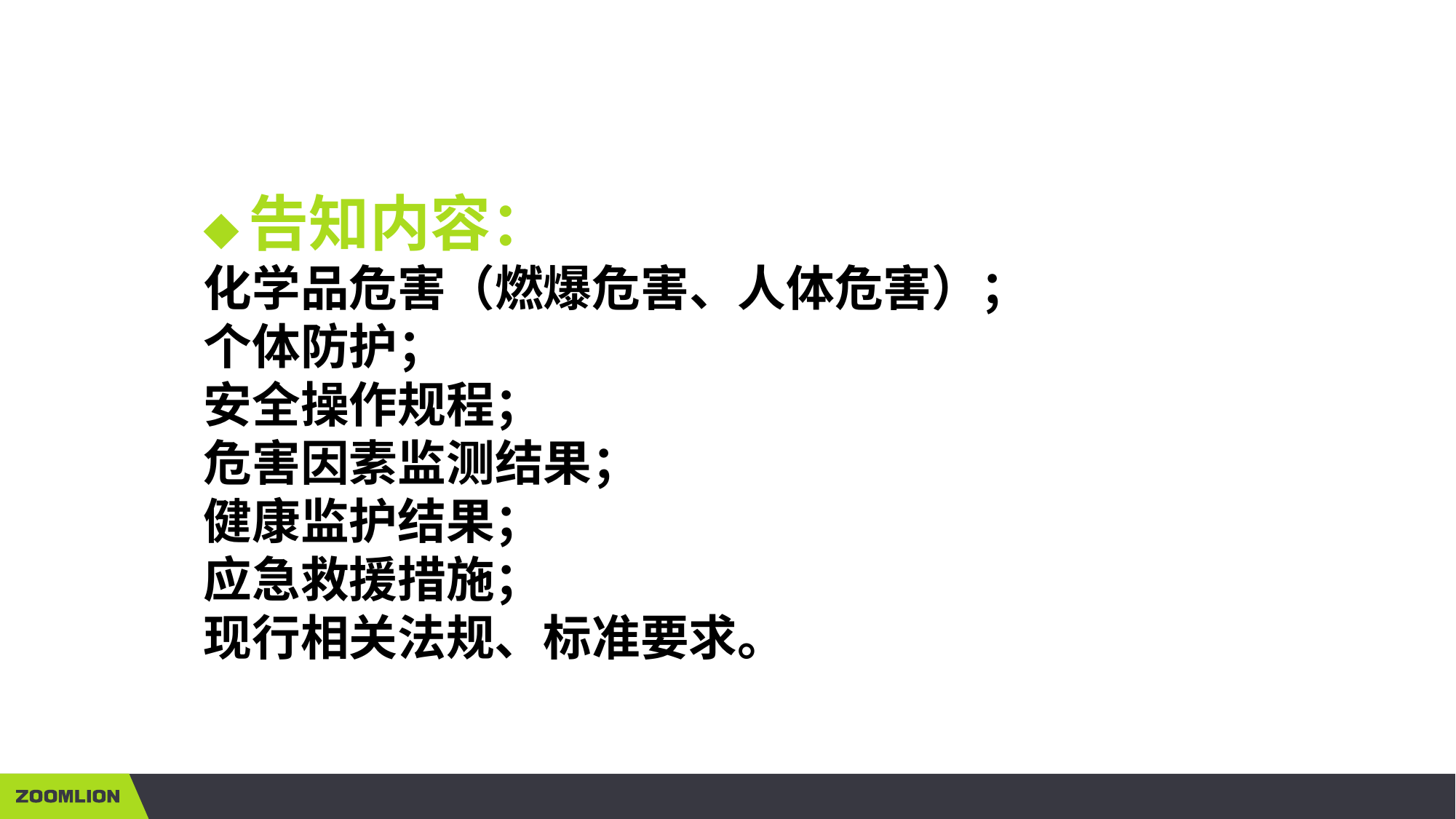

◆告知内容：
化学品危害（燃爆危害、人体危害）；
个体防护；
安全操作规程；
危害因素监测结果；
健康监护结果；
应急救援措施；
现行相关法规、标准要求。